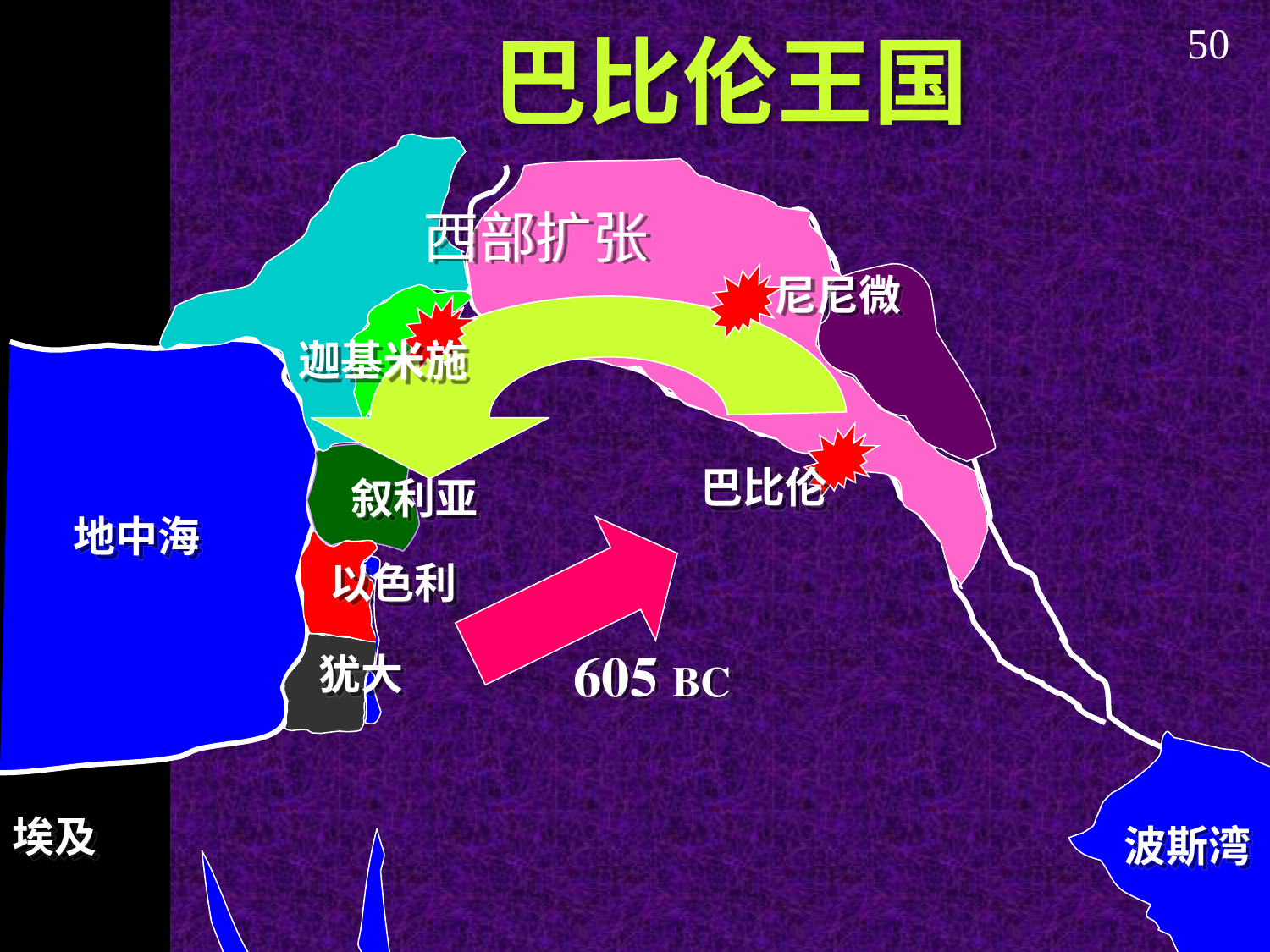

巴比伦王国
50

西部扩张
尼尼微

迦基米施

巴比伦
叙利亚
地中海

以色利

605 BC
犹大

埃及
波斯湾